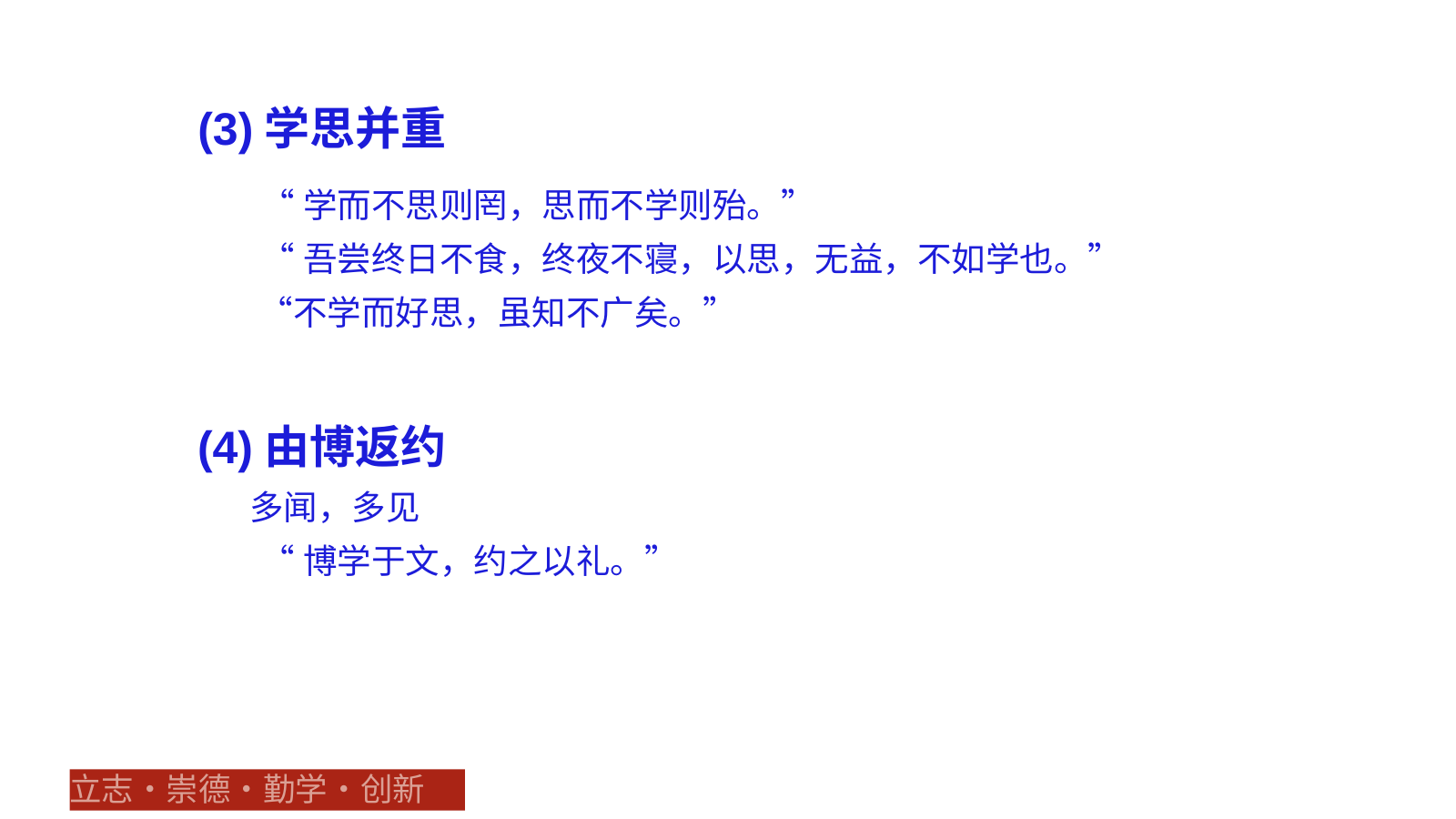

(3)学思并重
“学而不思则罔，思而不学则殆。”
“吾尝终日不食，终夜不寝，以思，无益，不如学也。” “不学而好思，虽知不广矣。”
(4)由博返约
多闻，多见
“博学于文，约之以礼。”
立志•崇德•勤学•创新